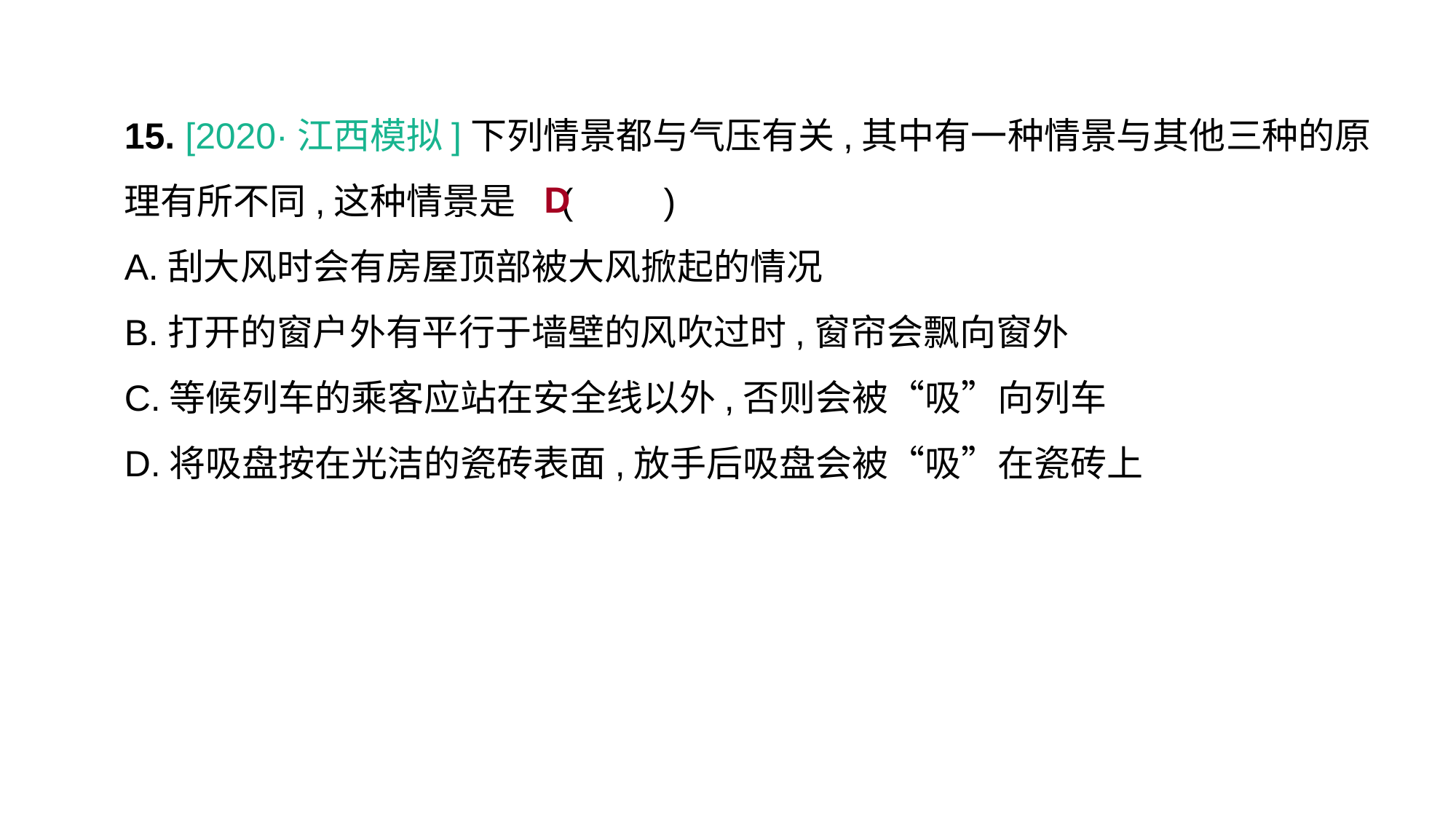

15. [2020·江西模拟]下列情景都与气压有关,其中有一种情景与其他三种的原理有所不同,这种情景是	(　　)
A.刮大风时会有房屋顶部被大风掀起的情况
B.打开的窗户外有平行于墙壁的风吹过时,窗帘会飘向窗外
C.等候列车的乘客应站在安全线以外,否则会被“吸”向列车
D.将吸盘按在光洁的瓷砖表面,放手后吸盘会被“吸”在瓷砖上
D